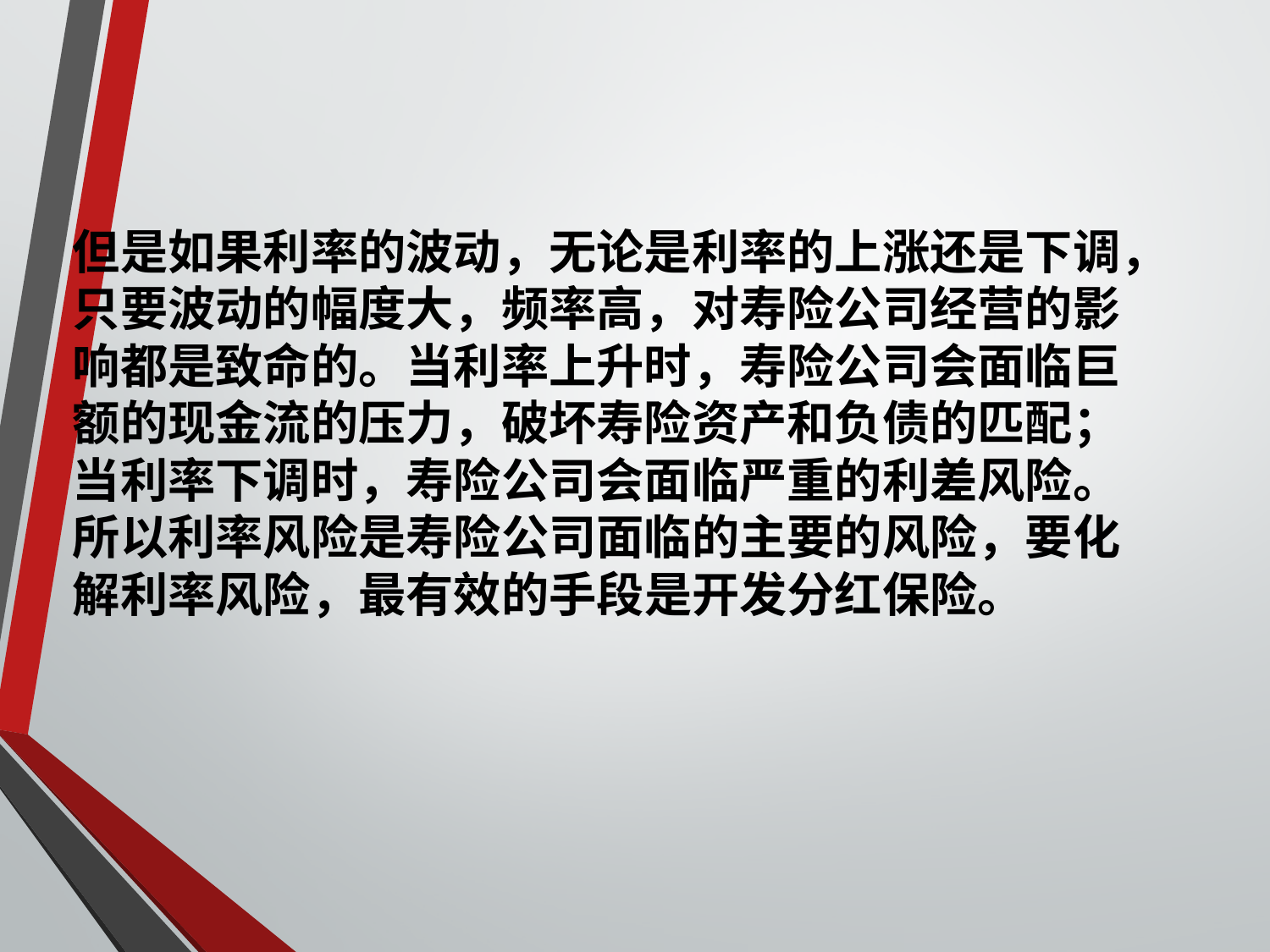

但是如果利率的波动，无论是利率的上涨还是下调，只要波动的幅度大，频率高，对寿险公司经营的影响都是致命的。当利率上升时，寿险公司会面临巨额的现金流的压力，破坏寿险资产和负债的匹配；当利率下调时，寿险公司会面临严重的利差风险。所以利率风险是寿险公司面临的主要的风险，要化解利率风险，最有效的手段是开发分红保险。